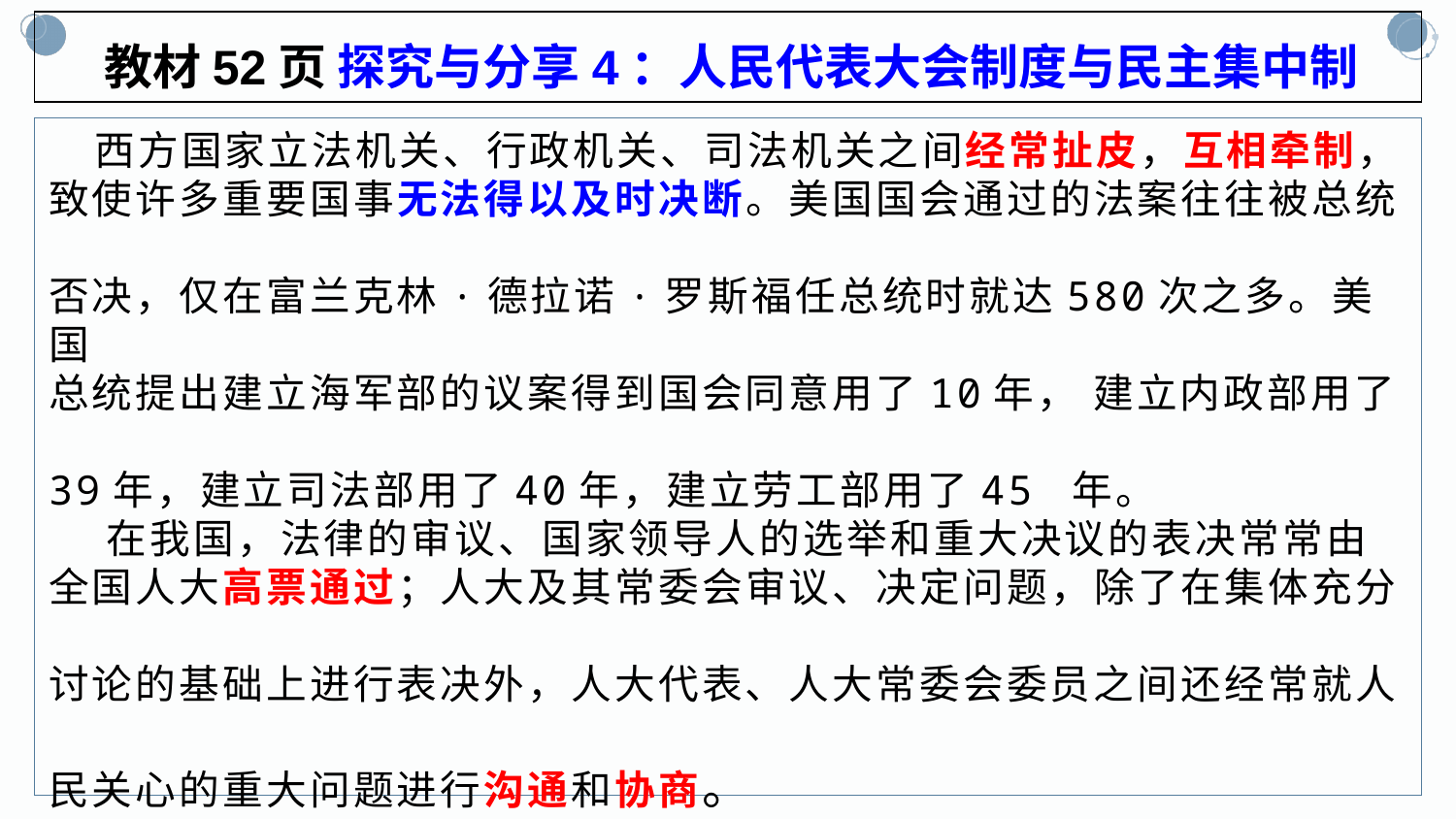

教材52页 探究与分享4：人民代表大会制度与民主集中制
   西方国家立法机关、行政机关、司法机关之间经常扯皮，互相牵制，
致使许多重要国事无法得以及时决断。美国国会通过的法案往往被总统
否决，仅在富兰克林·德拉诺·罗斯福任总统时就达580次之多。美国
总统提出建立海军部的议案得到国会同意用了10年， 建立内政部用了
39年，建立司法部用了40年，建立劳工部用了45 年。
    在我国，法律的审议、国家领导人的选举和重大决议的表决常常由
全国人大高票通过；人大及其常委会审议、决定问题，除了在集体充分
讨论的基础上进行表决外，人大代表、人大常委会委员之间还经常就人
民关心的重大问题进行沟通和协商。

    根据材料， 分析导致上述差异的原因，
    说明我国人民代表大会制度为什么要实行民主集中制。